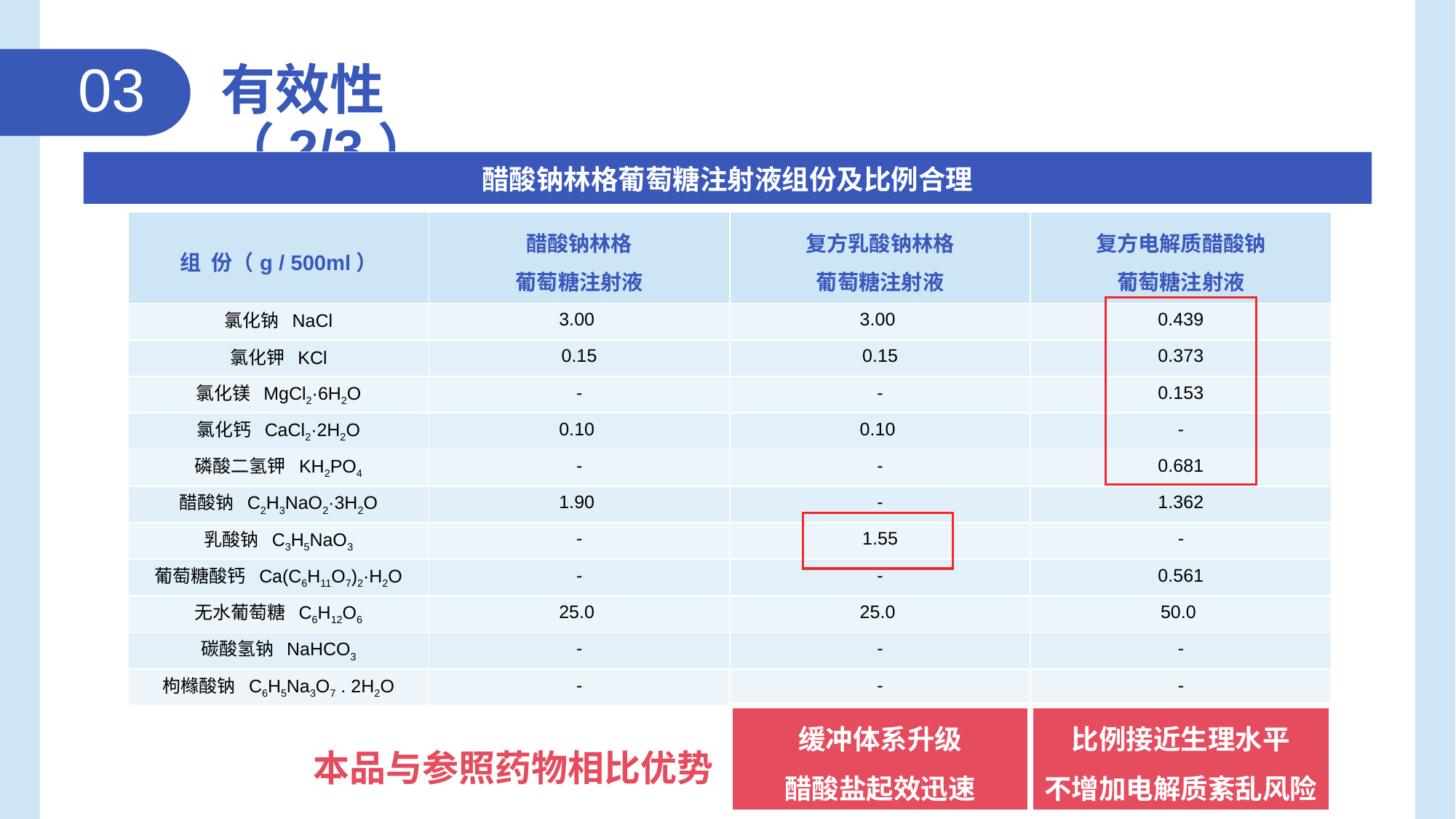

03
有效性（2/3）

| 醋酸钠林格葡萄糖注射液组份及比例合理 |
| --- |
| 组 份（g / 500ml） | 醋酸钠林格 葡萄糖注射液 | 复方乳酸钠林格 葡萄糖注射液 | 复方电解质醋酸钠 葡萄糖注射液 |
| --- | --- | --- | --- |
| 氯化钠 NaCl | 3.00 | 3.00 | 0.439 |
| 氯化钾 KCl | 0.15 | 0.15 | 0.373 |
| 氯化镁 MgCl2·6H2O | - | - | 0.153 |
| 氯化钙 CaCl2·2H2O | 0.10 | 0.10 | - |
| 磷酸二氢钾 KH2PO4 | - | - | 0.681 |
| 醋酸钠 C2H3NaO2·3H2O | 1.90 | - | 1.362 |
| 乳酸钠 C3H5NaO3 | - | 1.55 | - |
| 葡萄糖酸钙 Ca(C6H11O7)2·H2O | - | - | 0.561 |
| 无水葡萄糖 C6H12O6 | 25.0 | 25.0 | 50.0 |
| 碳酸氢钠 NaHCO3 | - | - | - |
| 枸橼酸钠 C6H5Na3O7 . 2H2O | - | - | - |
| 本品与参照药物相比优势 |  | 缓冲体系升级 醋酸盐起效迅速 | 比例接近生理水平 不增加电解质紊乱风险 |